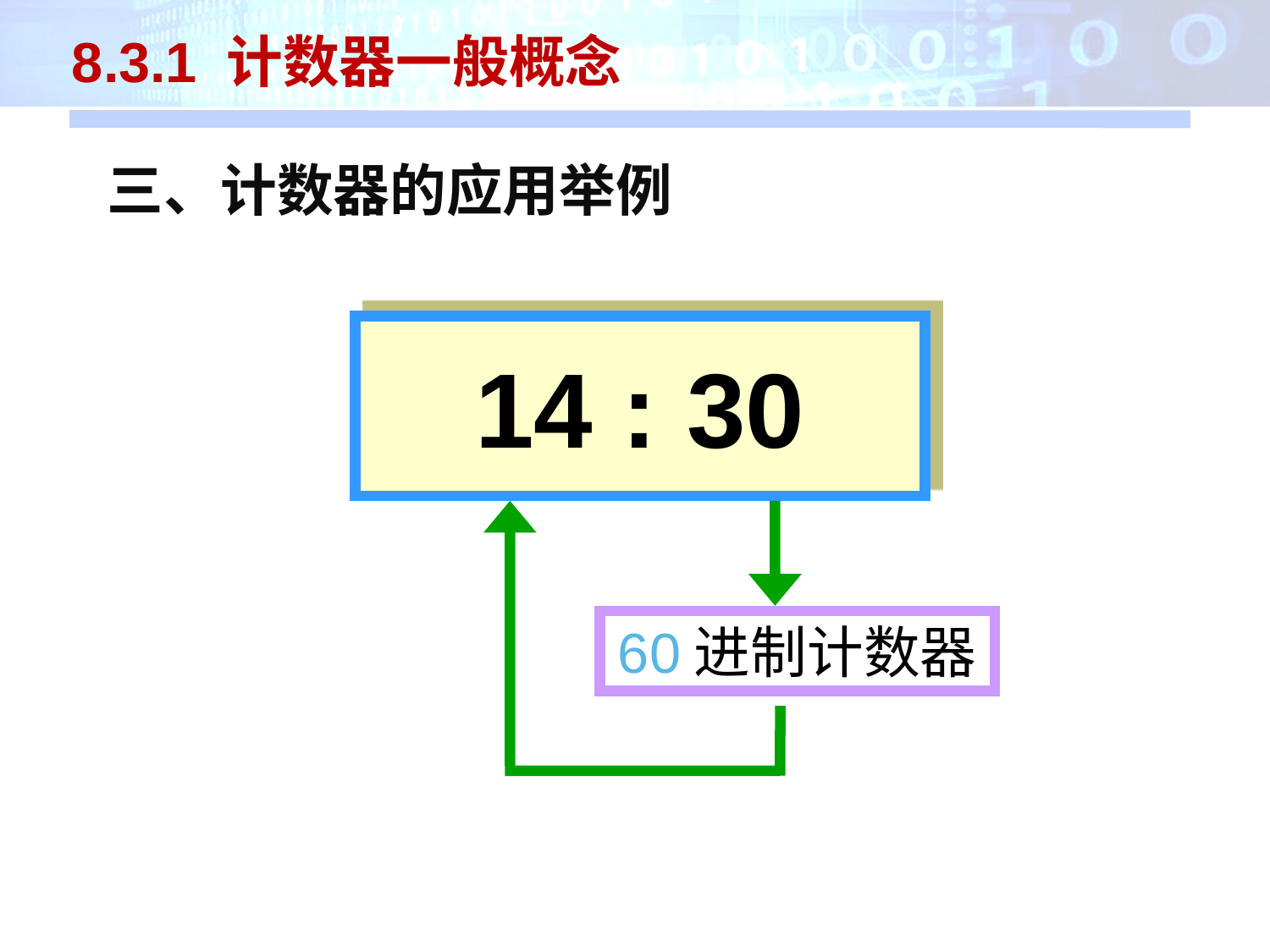

8.3.1 计数器一般概念
三、计数器的应用举例
14 : 30

60进制计数器